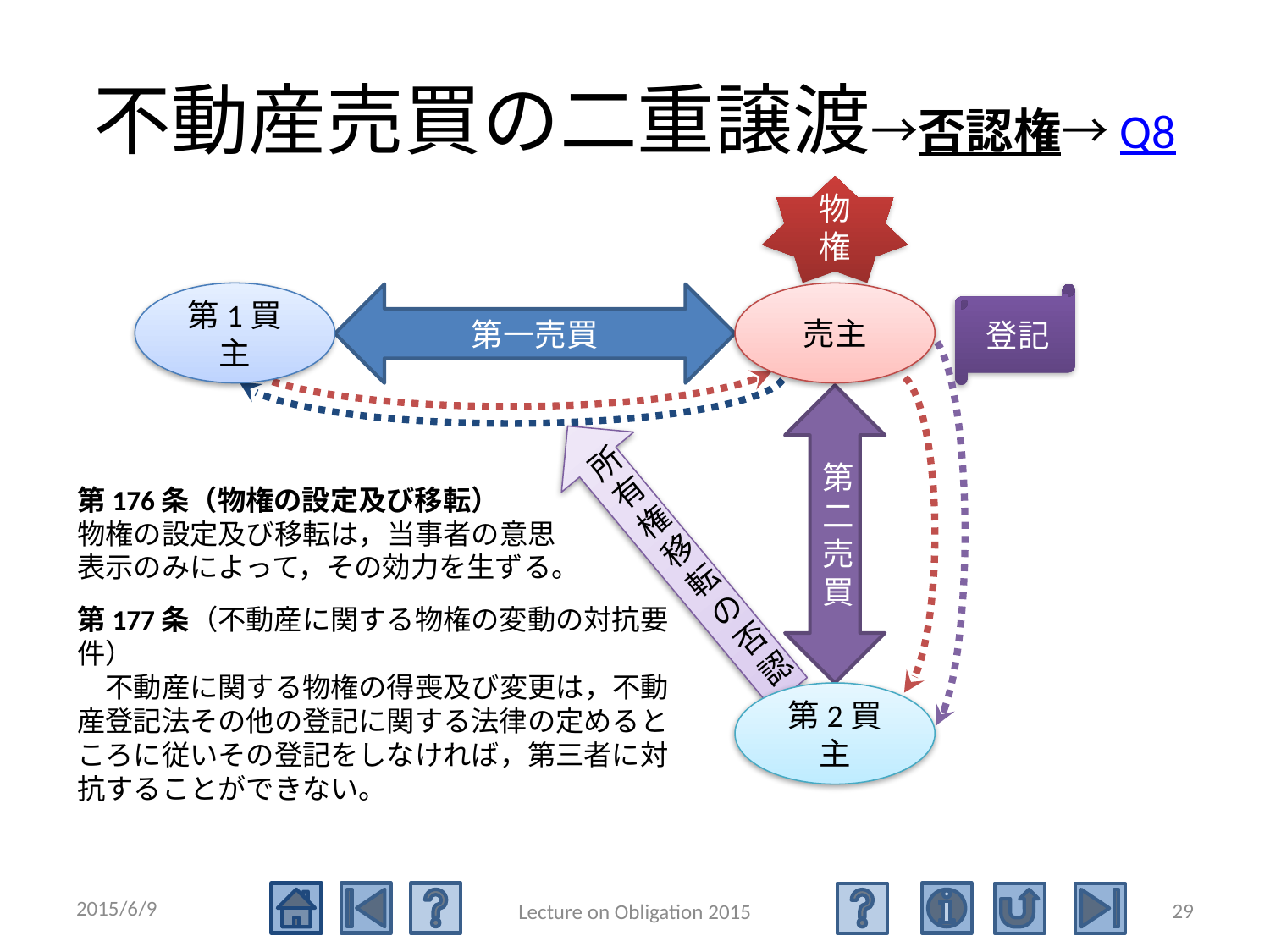

# 不動産売買の二重譲渡→否認権→Q8
物権
第1買主
売主
第一売買
登記

第二売買
所有権移転の否認
第176条（物権の設定及び移転）
物権の設定及び移転は，当事者の意思表示のみによって，その効力を生ずる。
第177条（不動産に関する物権の変動の対抗要件）
　不動産に関する物権の得喪及び変更は，不動産登記法その他の登記に関する法律の定めるところに従いその登記をしなければ，第三者に対抗することができない。
第2買主
2015/6/9
29
Lecture on Obligation 2015